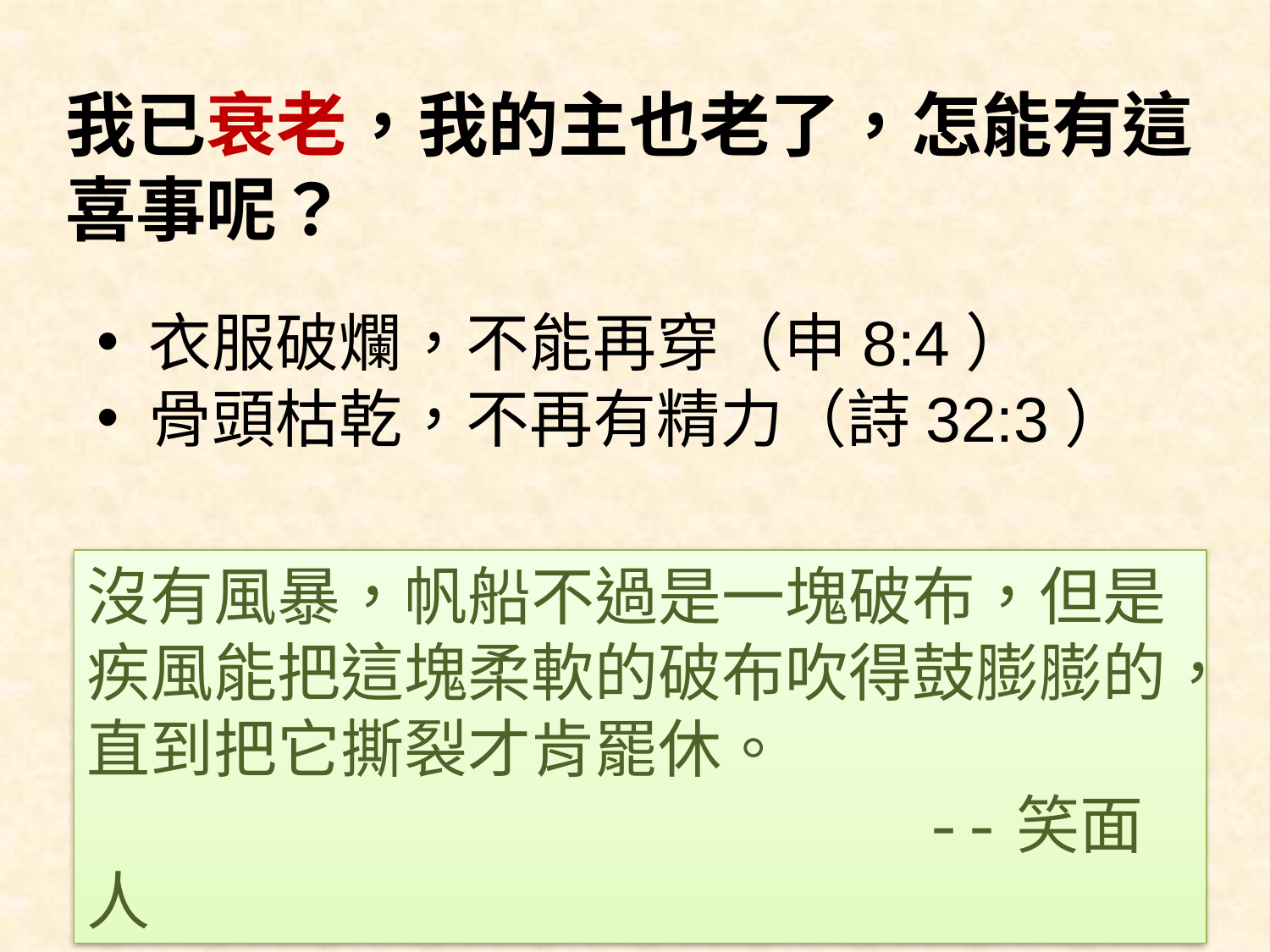

我已衰老，我的主也老了，怎能有這喜事呢？
 衣服破爛，不能再穿（申8:4）
 骨頭枯乾，不再有精力（詩32:3）
沒有風暴，帆船不過是一塊破布，但是疾風能把這塊柔軟的破布吹得鼓膨膨的，直到把它撕裂才肯罷休。
                      --笑面人